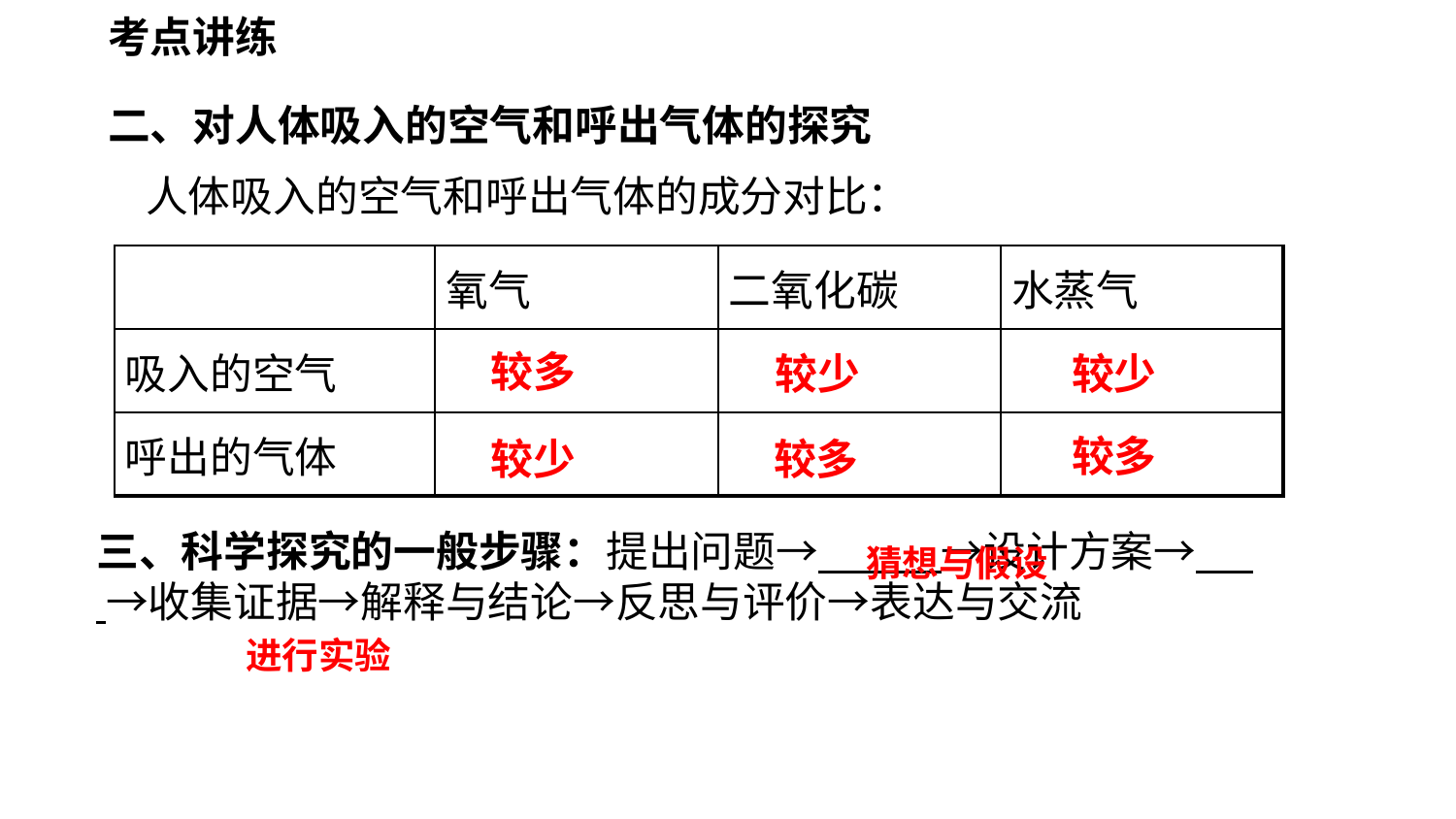

考点讲练
二、对人体吸入的空气和呼出气体的探究
人体吸入的空气和呼出气体的成分对比：
|  | 氧气 | 二氧化碳 | 水蒸气 |
| --- | --- | --- | --- |
| 吸入的空气 |  |  |  |
| 呼出的气体 |  |  |  |
较多
较少
较少
较多
较少
较多
三、科学探究的一般步骤：提出问题→             →设计方案→        →收集证据→解释与结论→反思与评价→表达与交流

猜想与假设
进行实验